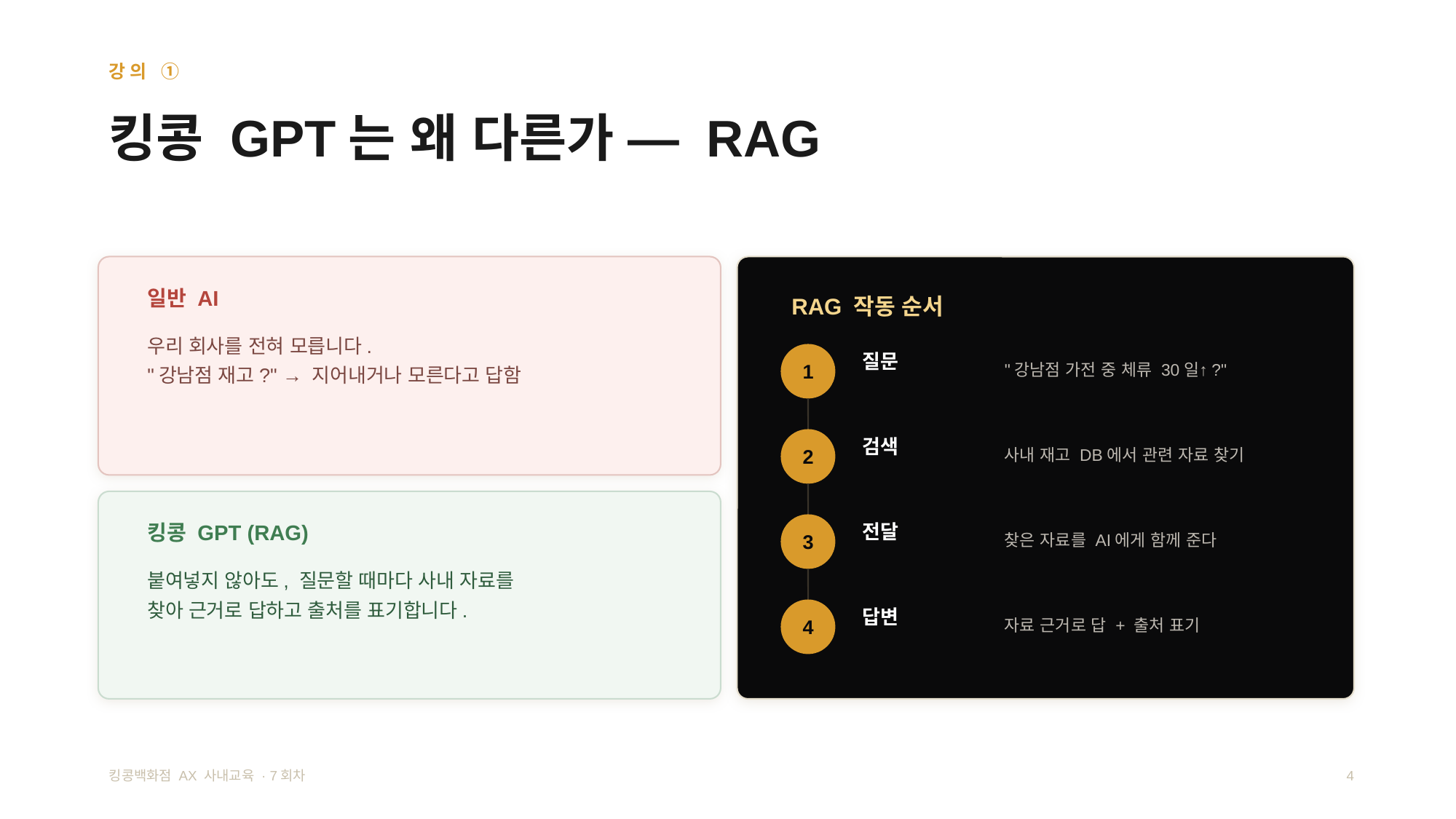

강의 ①
킹콩 GPT는 왜 다른가 — RAG

일반 AI
RAG 작동 순서
우리 회사를 전혀 모릅니다.
"강남점 재고?" → 지어내거나 모른다고 답함
질문
"강남점 가전 중 체류 30일↑?"

1

검색
사내 재고 DB에서 관련 자료 찾기

2

전달
찾은 자료를 AI에게 함께 준다
킹콩 GPT (RAG)

3
붙여넣지 않아도, 질문할 때마다 사내 자료를
찾아 근거로 답하고 출처를 표기합니다.

답변
자료 근거로 답 + 출처 표기

4
킹콩백화점 AX 사내교육 · 7회차
4